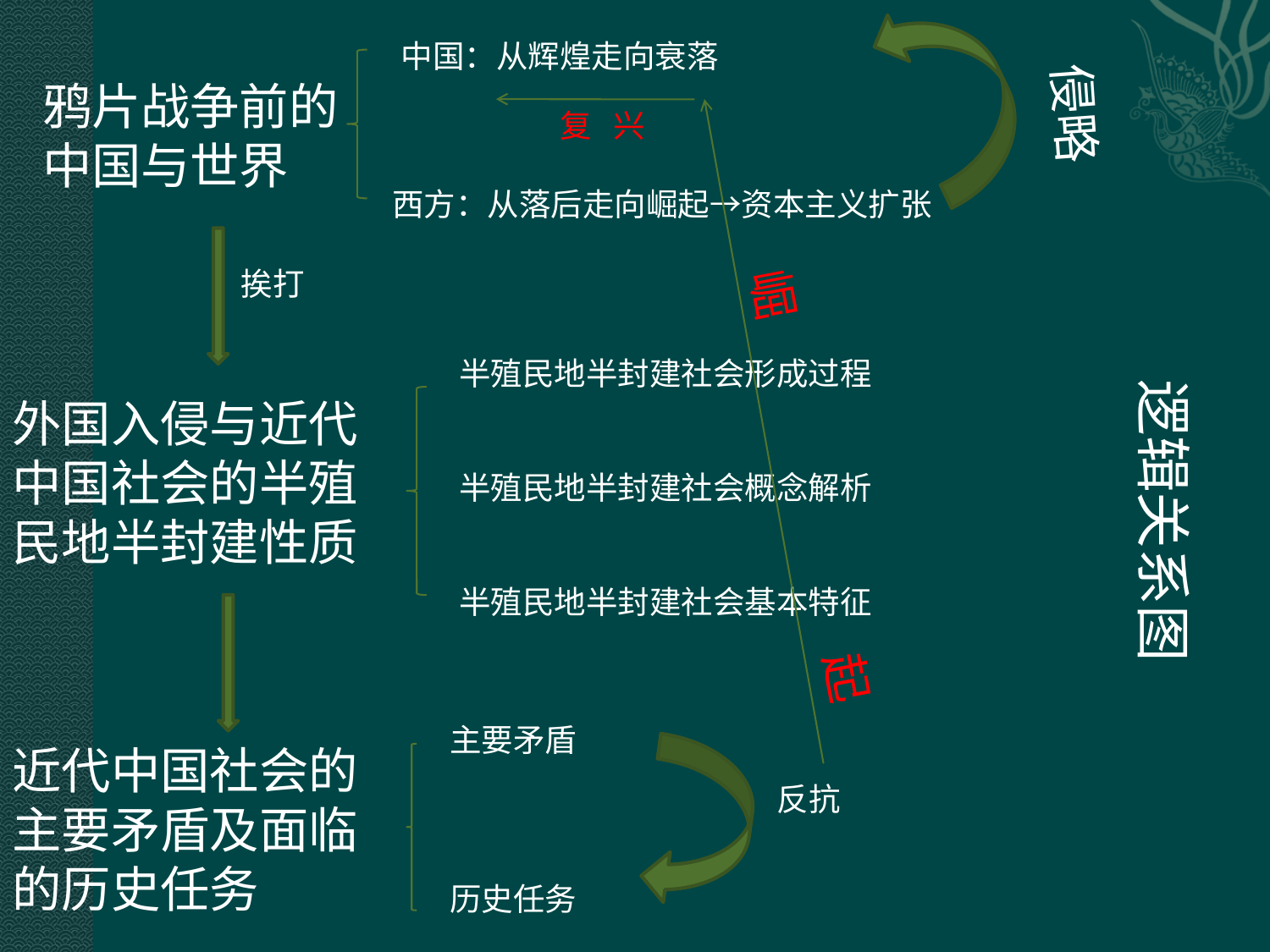

中国：从辉煌走向衰落

侵略
鸦片战争前的中国与世界
复   兴
西方：从落后走向崛起→资本主义扩张

崛                               起
挨打
半殖民地半封建社会形成过程

半殖民地半封建社会概念解析

半殖民地半封建社会基本特征
逻辑关系图
外国入侵与近代中国社会的半殖民地半封建性质

主要矛盾
近代中国社会的主要矛盾及面临的历史任务

反抗

历史任务